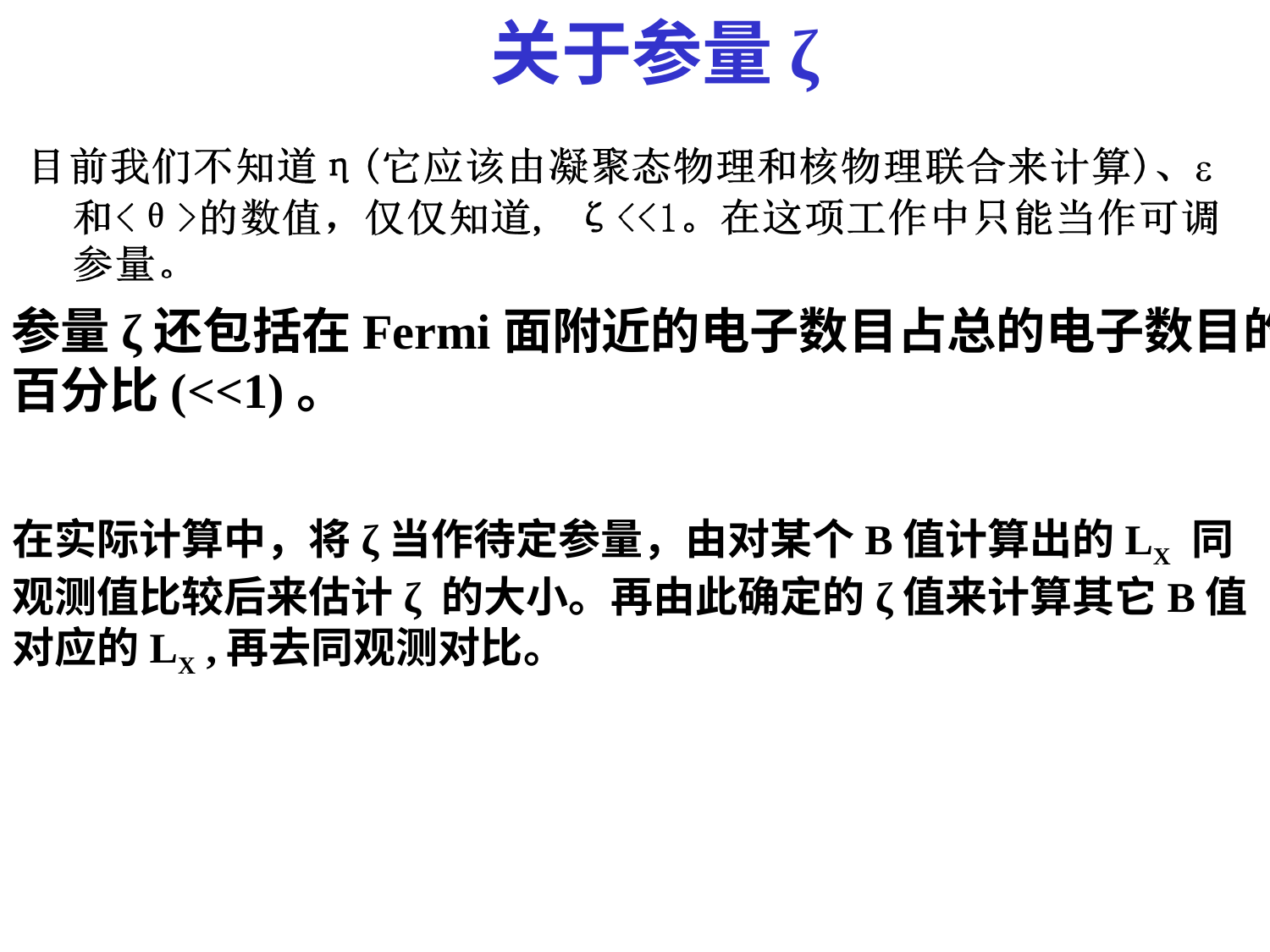

# 关于参量ζ

参量ζ还包括在Fermi面附近的电子数目占总的电子数目的
百分比(<<1)。
在实际计算中，将ζ当作待定参量，由对某个B值计算出的LX 同观测值比较后来估计ζ 的大小。再由此确定的ζ值来计算其它B值对应的LX ,再去同观测对比。